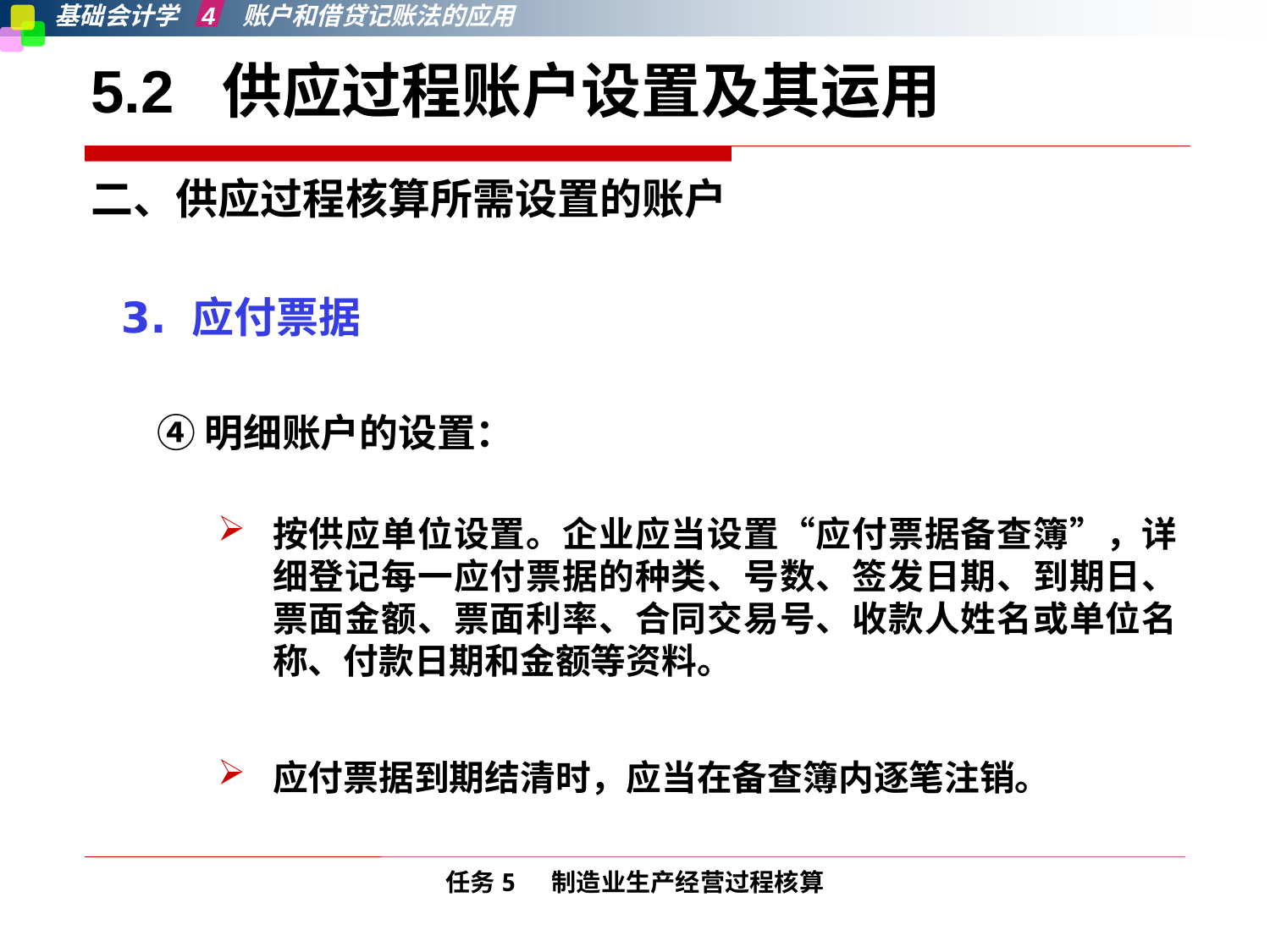

5.2  供应过程账户设置及其运用
二、供应过程核算所需设置的账户

  3. 应付票据

④明细账户的设置：

按供应单位设置。企业应当设置“应付票据备查簿”，详细登记每一应付票据的种类、号数、签发日期、到期日、票面金额、票面利率、合同交易号、收款人姓名或单位名称、付款日期和金额等资料。

应付票据到期结清时，应当在备查簿内逐笔注销。
任务5  制造业生产经营过程核算